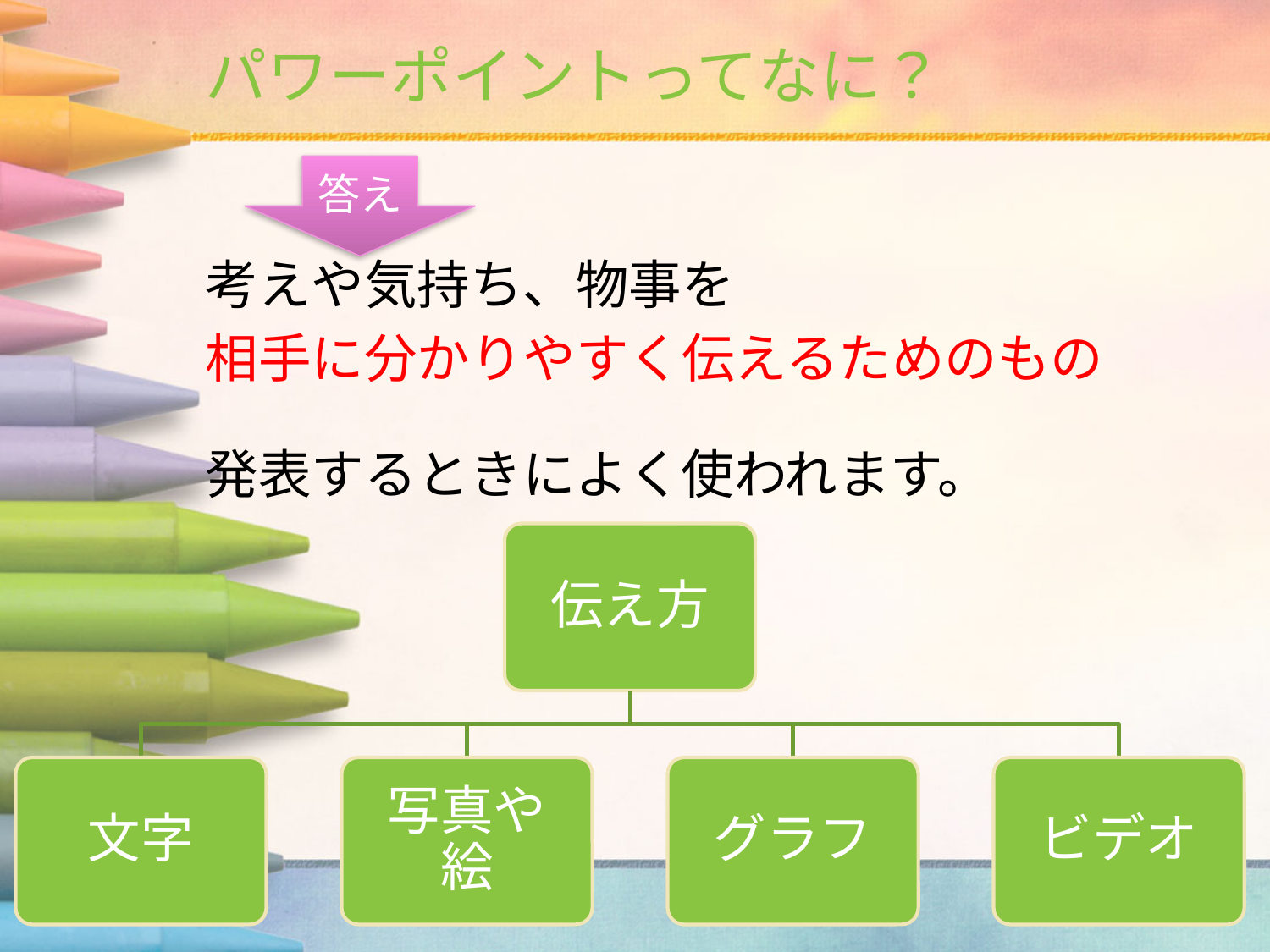

# パワーポイントってなに？
答え
考えや気持ち、物事を
相手に分かりやすく伝えるためのもの
発表するときによく使われます。
伝え方
文字
写真や絵
グラフ
ビデオ